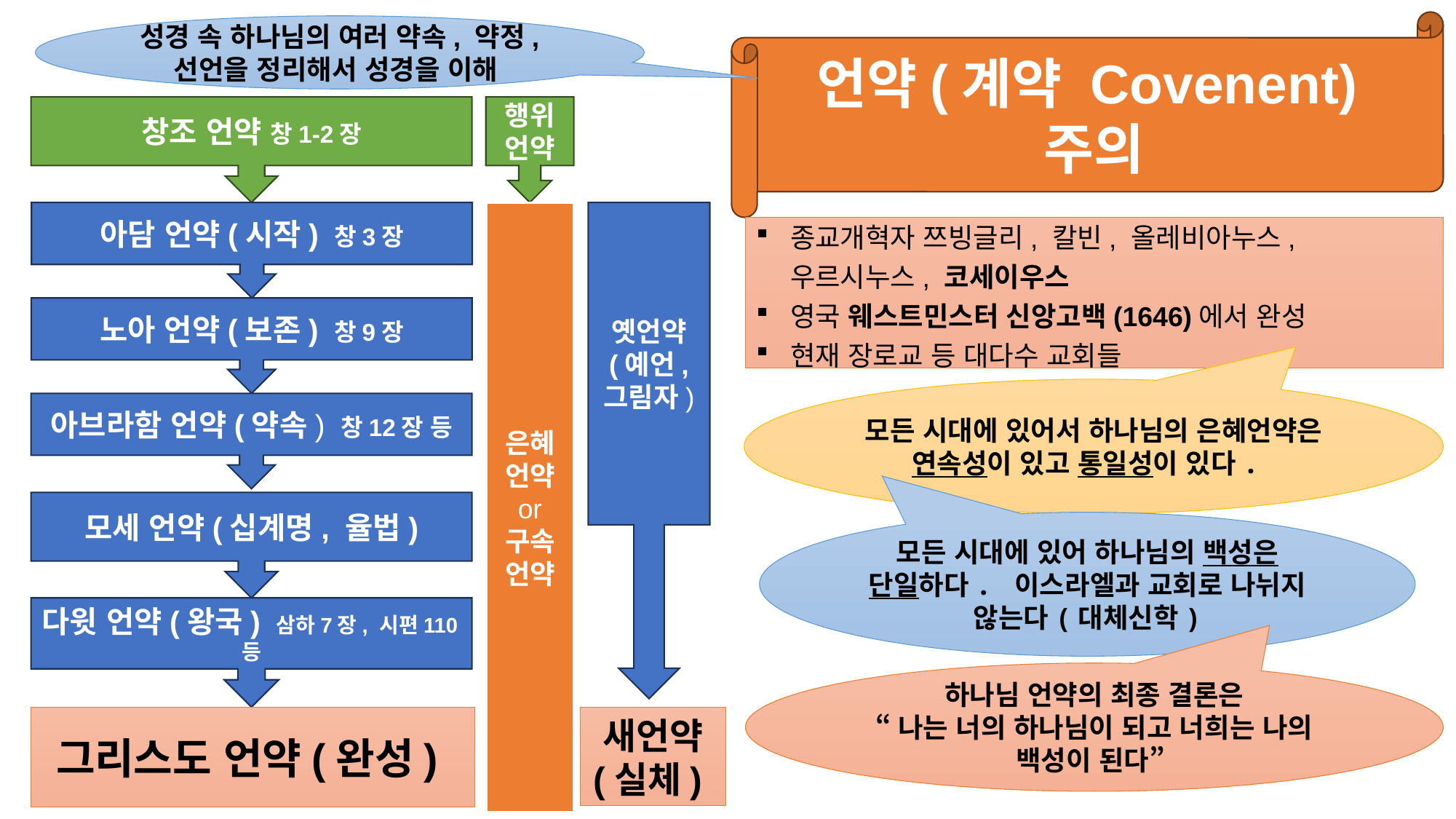

언약(계약 Covenent)주의
성경 속 하나님의 여러 약속, 약정, 선언을 정리해서 성경을 이해
창조 언약 창1-2장
행위 언약
아담 언약(시작) 창3장
은혜 언약
or
구속 언약
옛언약
(예언, 그림자)
종교개혁자 쯔빙글리, 칼빈, 올레비아누스, 우르시누스, 코세이우스
영국 웨스트민스터 신앙고백(1646)에서 완성
현재 장로교 등 대다수 교회들
노아 언약(보존) 창9장
모든 시대에 있어서 하나님의 은혜언약은 연속성이 있고 통일성이 있다.
아브라함 언약(약속) 창12장 등
모세 언약(십계명, 율법)
모든 시대에 있어 하나님의 백성은 단일하다. 이스라엘과 교회로 나뉘지 않는다(대체신학)
다윗 언약(왕국) 삼하7장, 시편110등
하나님 언약의 최종 결론은
“나는 너의 하나님이 되고 너희는 나의 백성이 된다”
그리스도 언약(완성)
새언약
(실체)